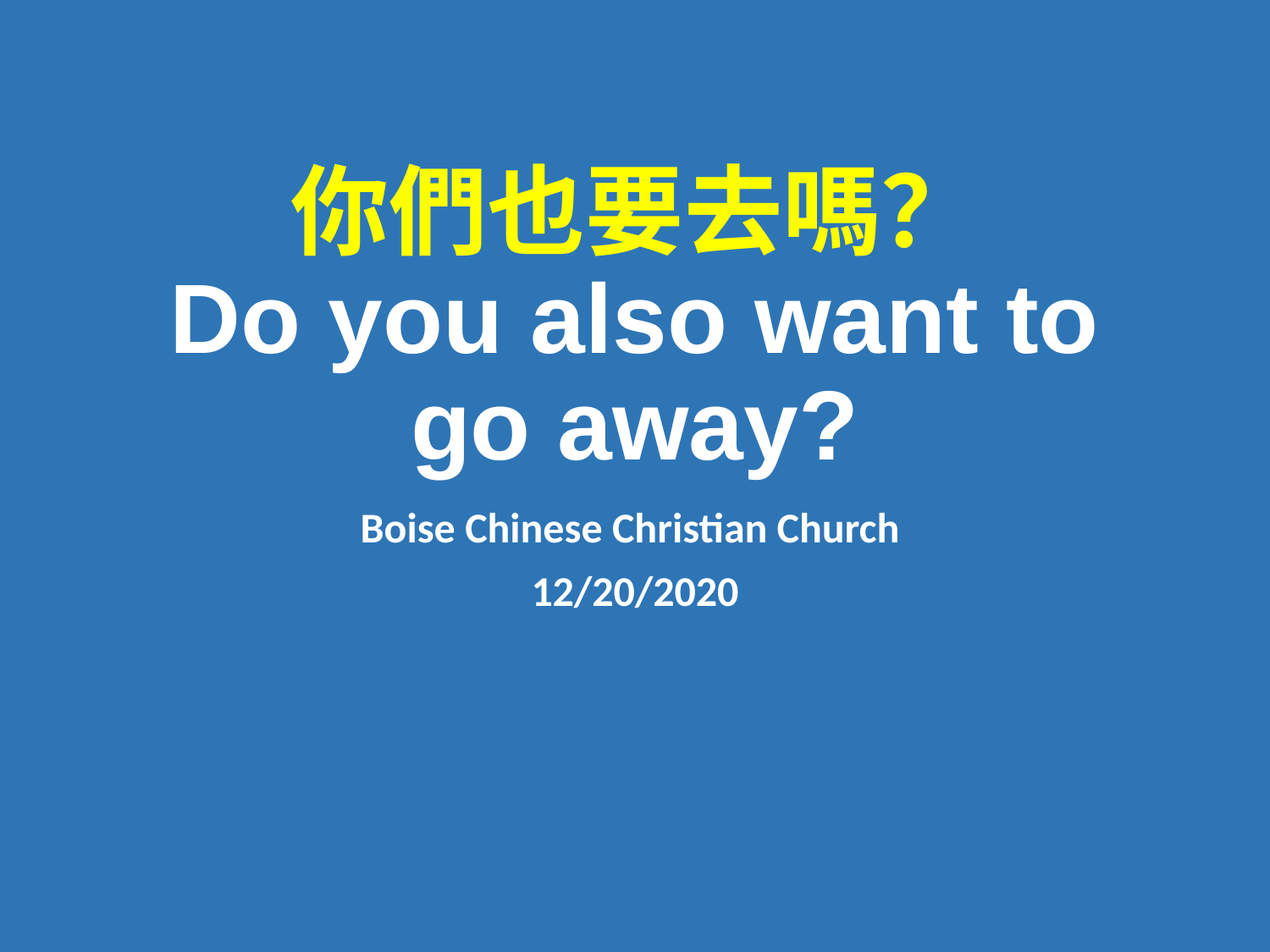

# 你們也要去嗎？ Do you also want to go away?
Boise Chinese Christian Church
12/20/2020